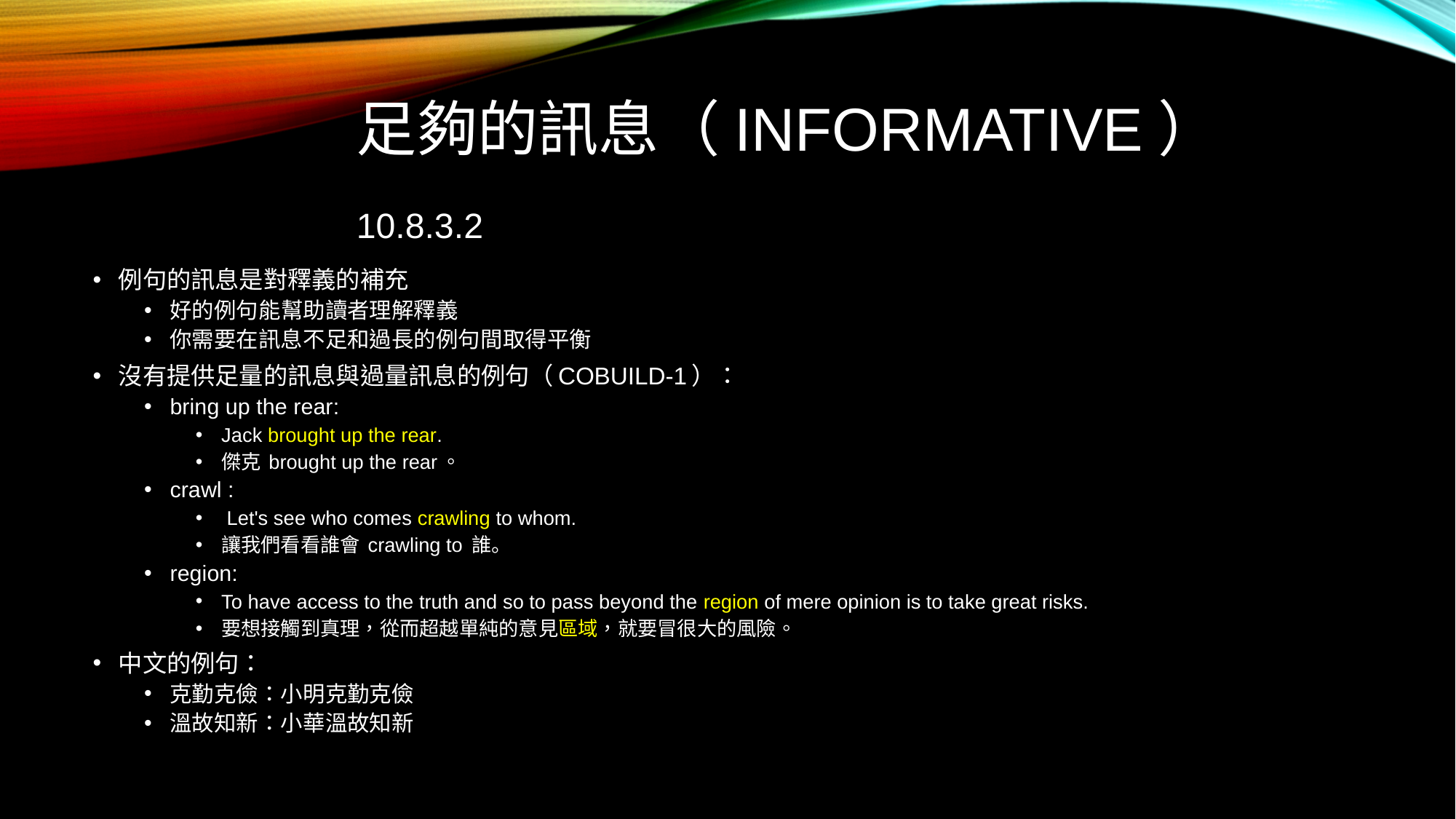

# 足夠的訊息（informative） 10.8.3.2
例句的訊息是對釋義的補充
好的例句能幫助讀者理解釋義
你需要在訊息不足和過長的例句間取得平衡
沒有提供足量的訊息與過量訊息的例句（COBUILD-1）：
bring up the rear:
Jack brought up the rear.
傑克 brought up the rear。
crawl :
 Let's see who comes crawling to whom.
讓我們看看誰會 crawling to 誰。
region:
To have access to the truth and so to pass beyond the region of mere opinion is to take great risks.
要想接觸到真理，從而超越單純的意見區域，就要冒很大的風險。
中文的例句：
克勤克儉：小明克勤克儉
溫故知新：小華溫故知新